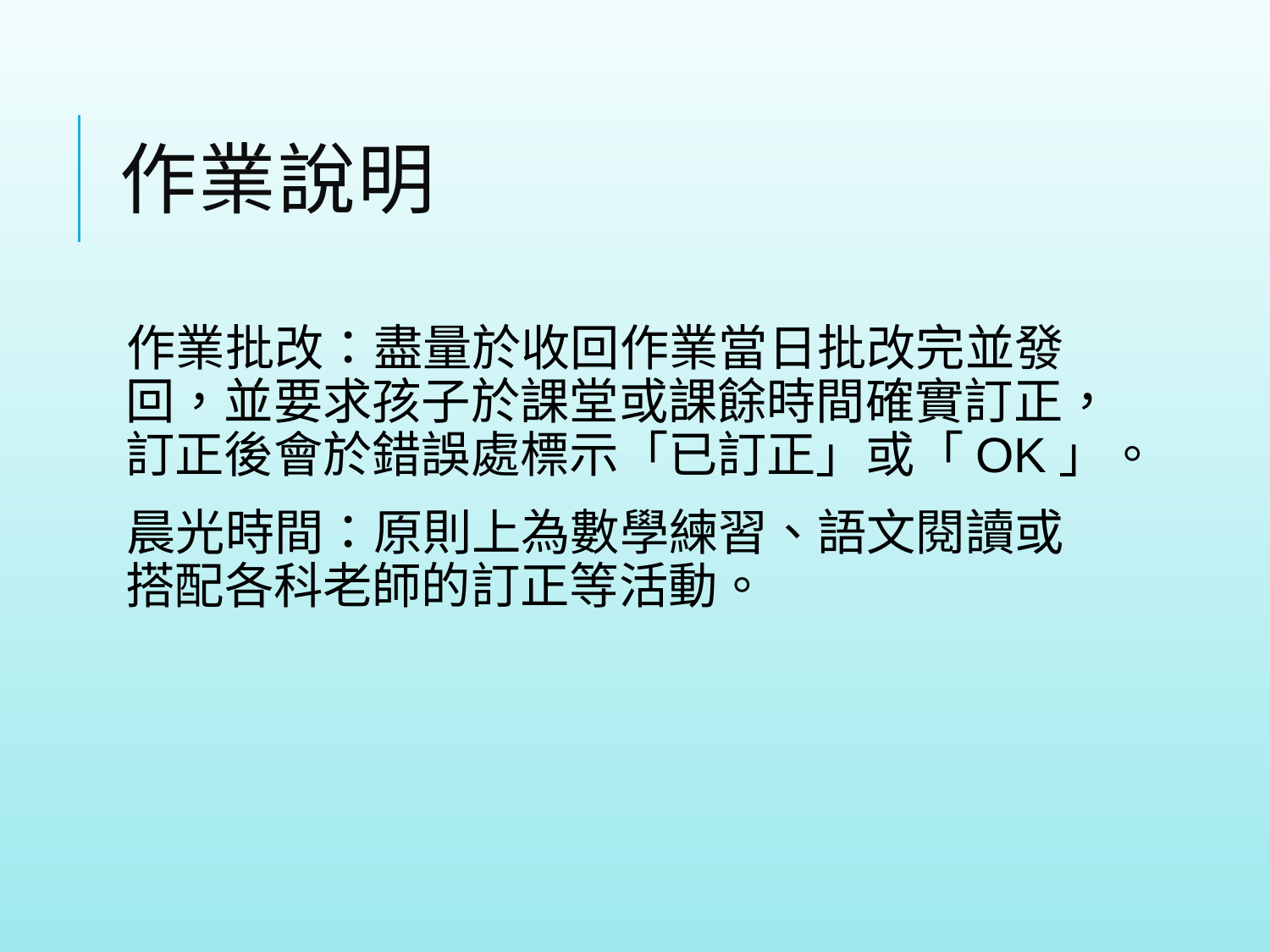

# 作業說明
作業批改：盡量於收回作業當日批改完並發回，並要求孩子於課堂或課餘時間確實訂正，訂正後會於錯誤處標示「已訂正」或「OK」。
晨光時間：原則上為數學練習、語文閱讀或搭配各科老師的訂正等活動。